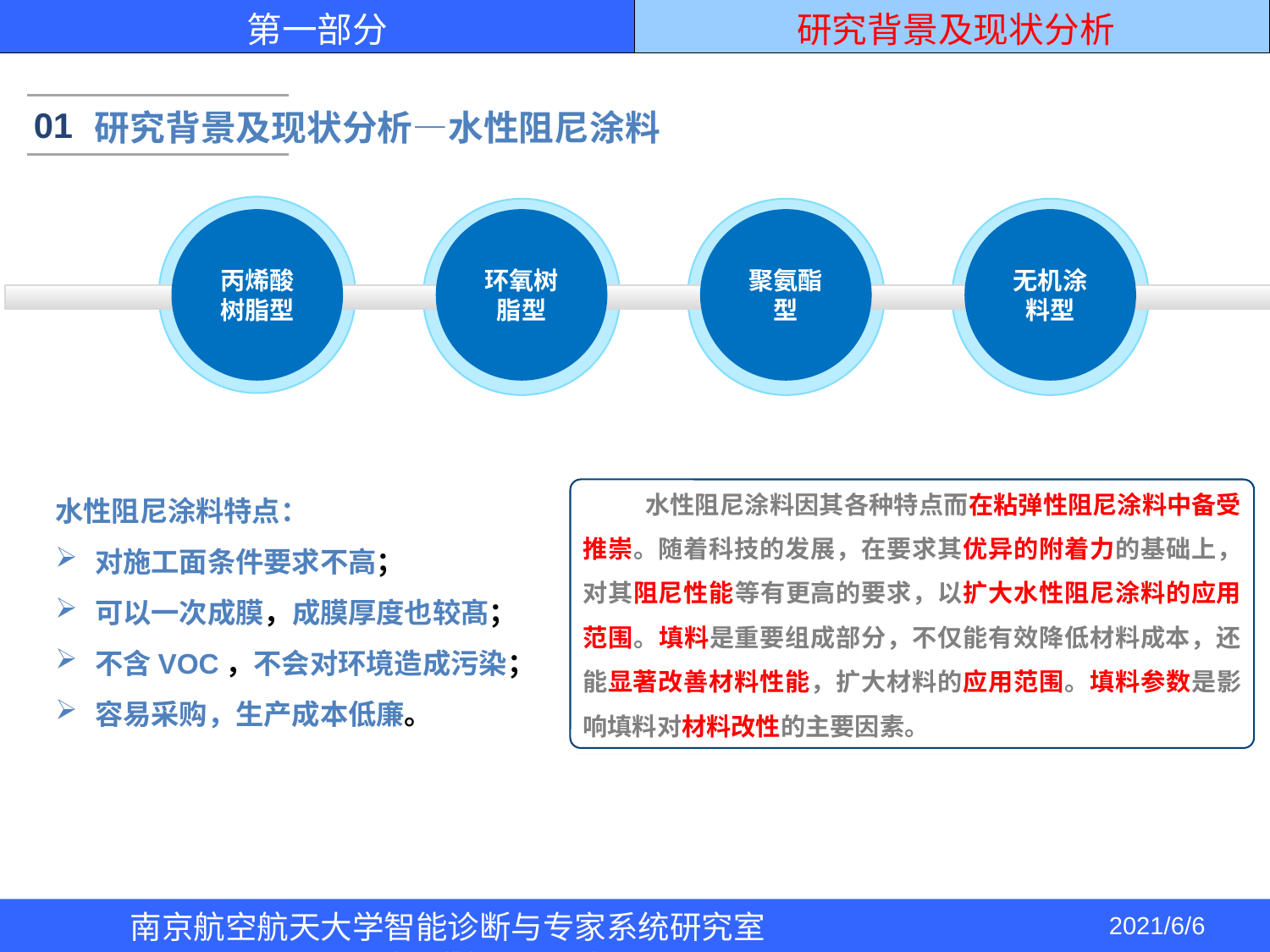

研究背景及现状分析
第一部分
01
研究背景及现状分析—水性阻尼涂料

丙烯酸树脂型
环氧树脂型
聚氨酯型
无机涂料型

        水性阻尼涂料因其各种特点而在粘弹性阻尼涂料中备受推崇。随着科技的发展，在要求其优异的附着力的基础上，对其阻尼性能等有更高的要求，以扩大水性阻尼涂料的应用范围。填料是重要组成部分，不仅能有效降低材料成本，还能显著改善材料性能，扩大材料的应用范围。填料参数是影响填料对材料改性的主要因素。
水性阻尼涂料特点：
对施工面条件要求不高；
可以一次成膜，成膜厚度也较髙；
不含VOC，不会对环境造成污染；
容易采购，生产成本低廉。

南京航空航天大学智能诊断与专家系统研究室                 http://ides.nuaa.edu.cn

2021/6/6